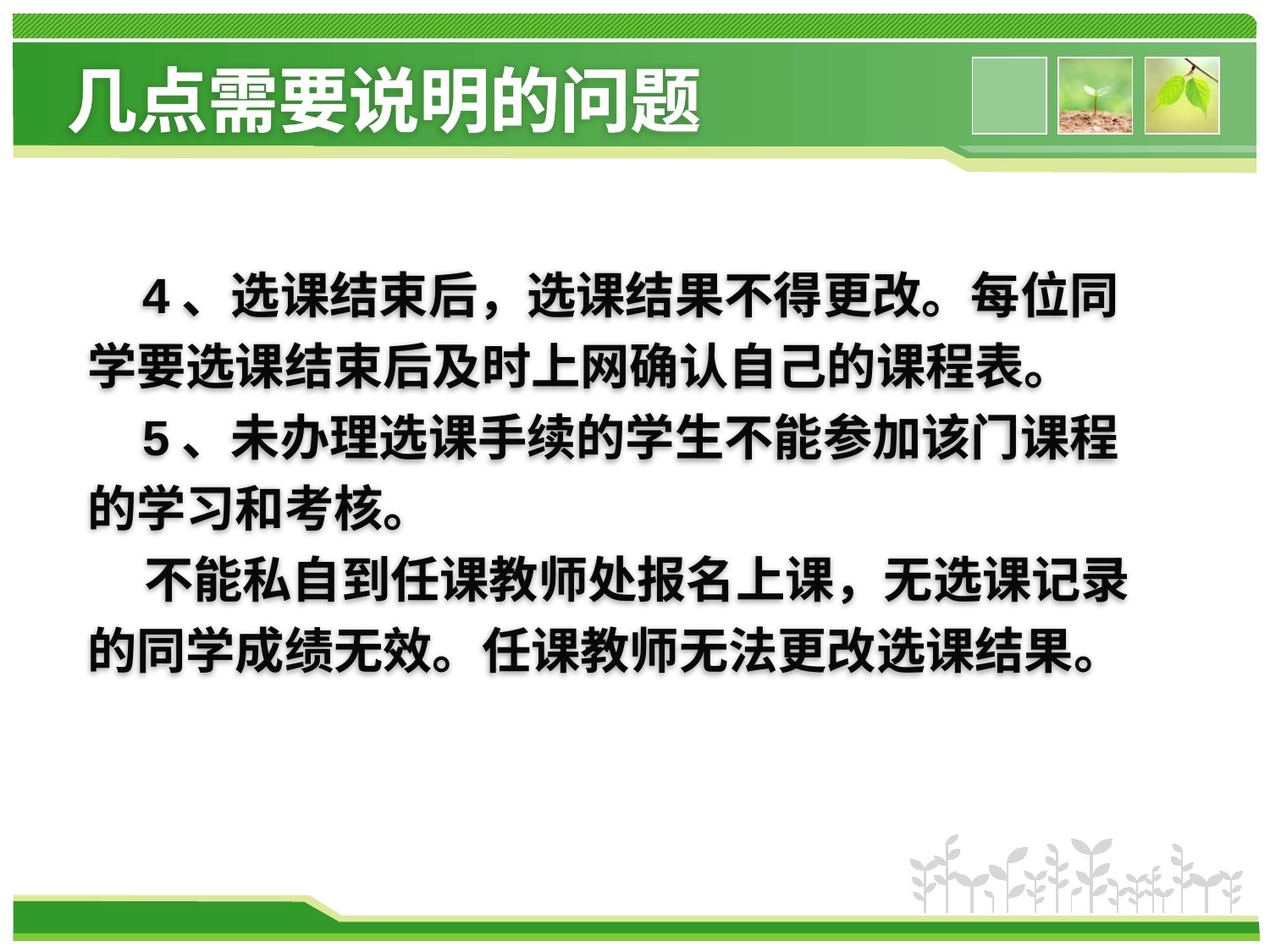

几点需要说明的问题
    4、选课结束后，选课结果不得更改。每位同学要选课结束后及时上网确认自己的课程表。
    5、未办理选课手续的学生不能参加该门课程的学习和考核。
    不能私自到任课教师处报名上课，无选课记录的同学成绩无效。任课教师无法更改选课结果。